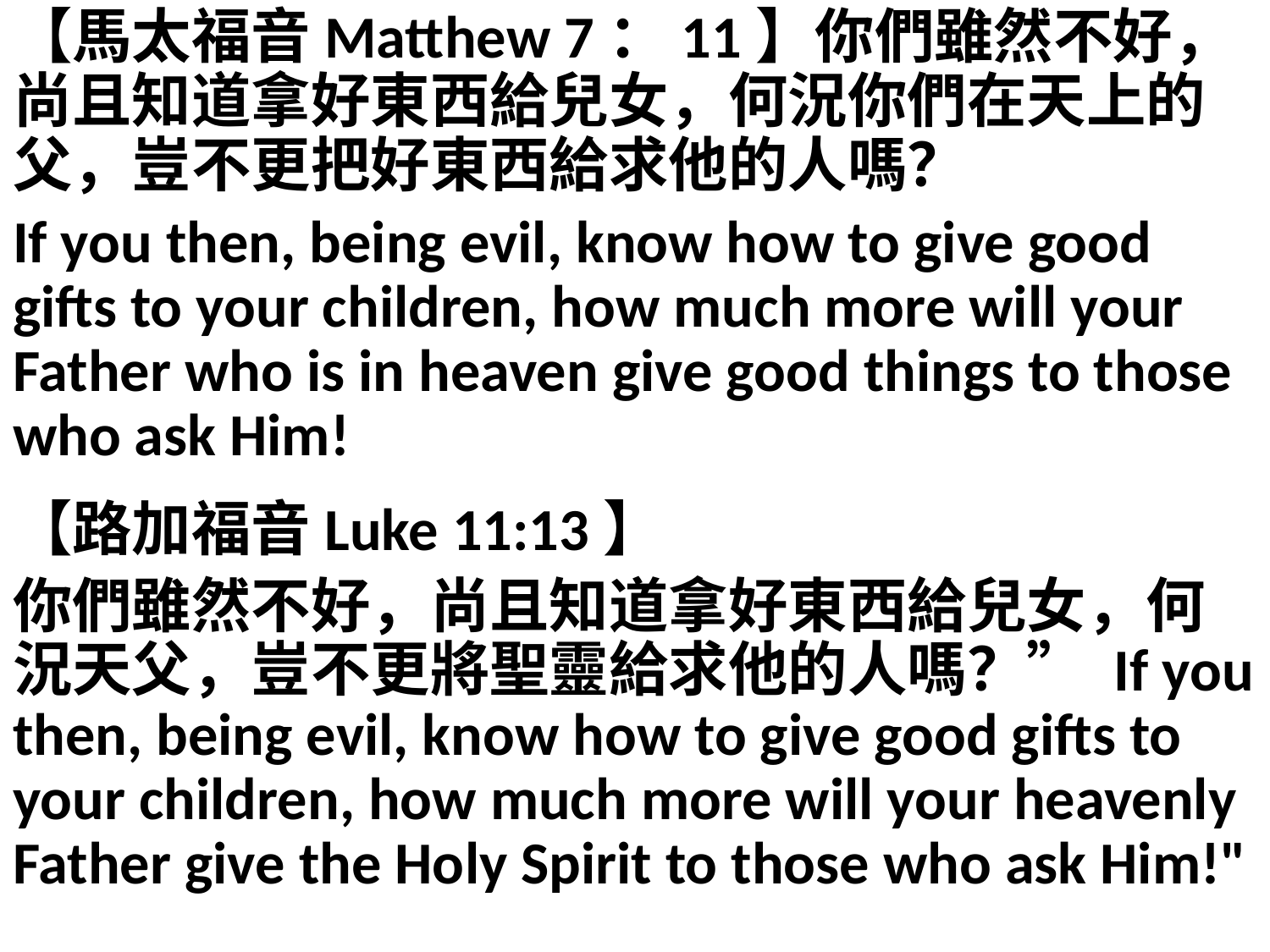

【馬太福音Matthew 7：11】你們雖然不好，尚且知道拿好東西給兒女，何況你們在天上的父，豈不更把好東西給求他的人嗎？
If you then, being evil, know how to give good gifts to your children, how much more will your Father who is in heaven give good things to those who ask Him!

【路加福音Luke 11:13】
你們雖然不好，尚且知道拿好東西給兒女，何況天父，豈不更將聖靈給求他的人嗎？” If you then, being evil, know how to give good gifts to your children, how much more will your heavenly Father give the Holy Spirit to those who ask Him!"